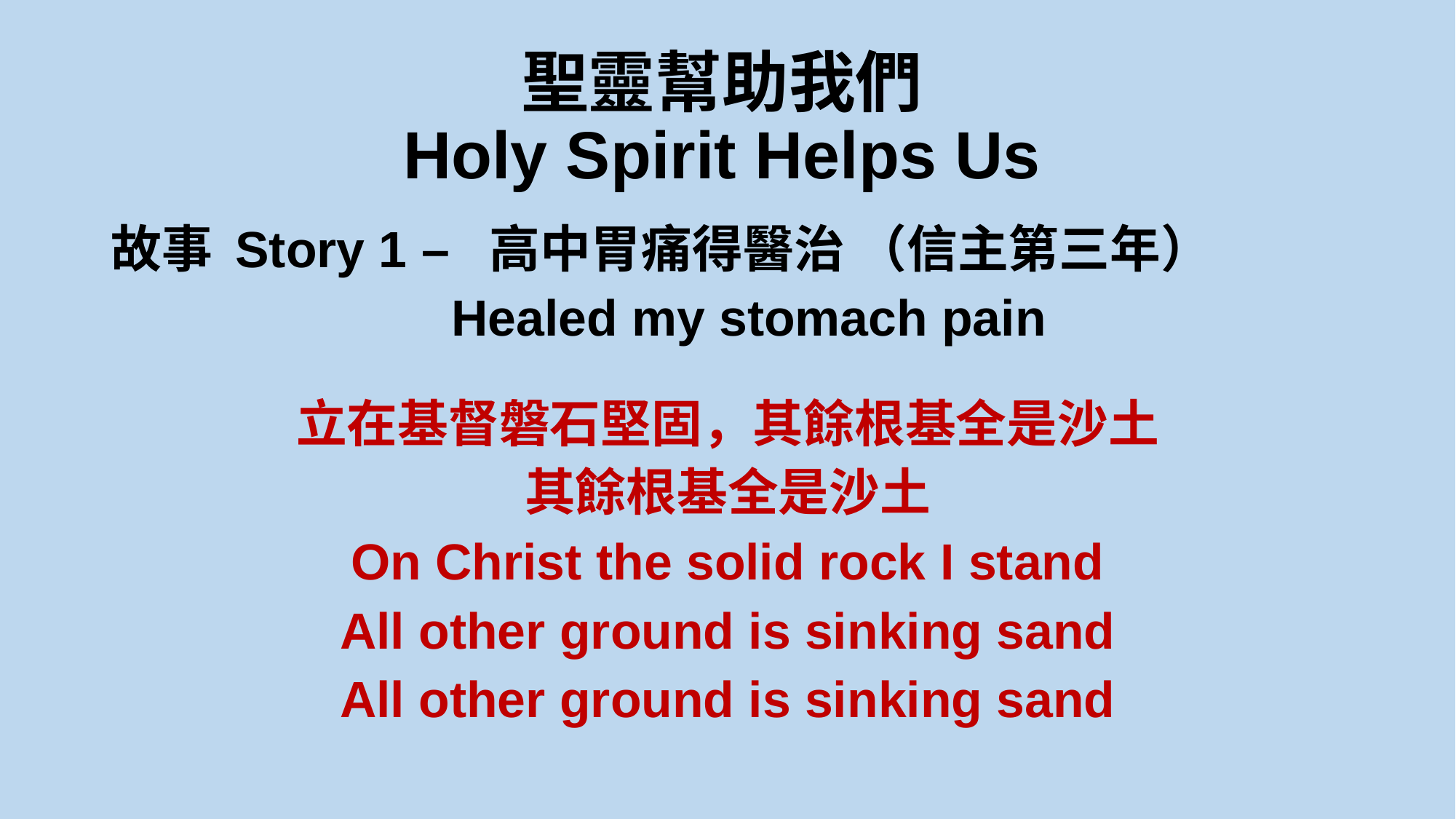

# 聖靈幫助我們 Holy Spirit Helps Us
故事 Story 1 –  高中胃痛得醫治 （信主第三年）
                        Healed my stomach pain

立在基督磐石堅固，其餘根基全是沙土
其餘根基全是沙土
On Christ the solid rock I stand
All other ground is sinking sand
All other ground is sinking sand